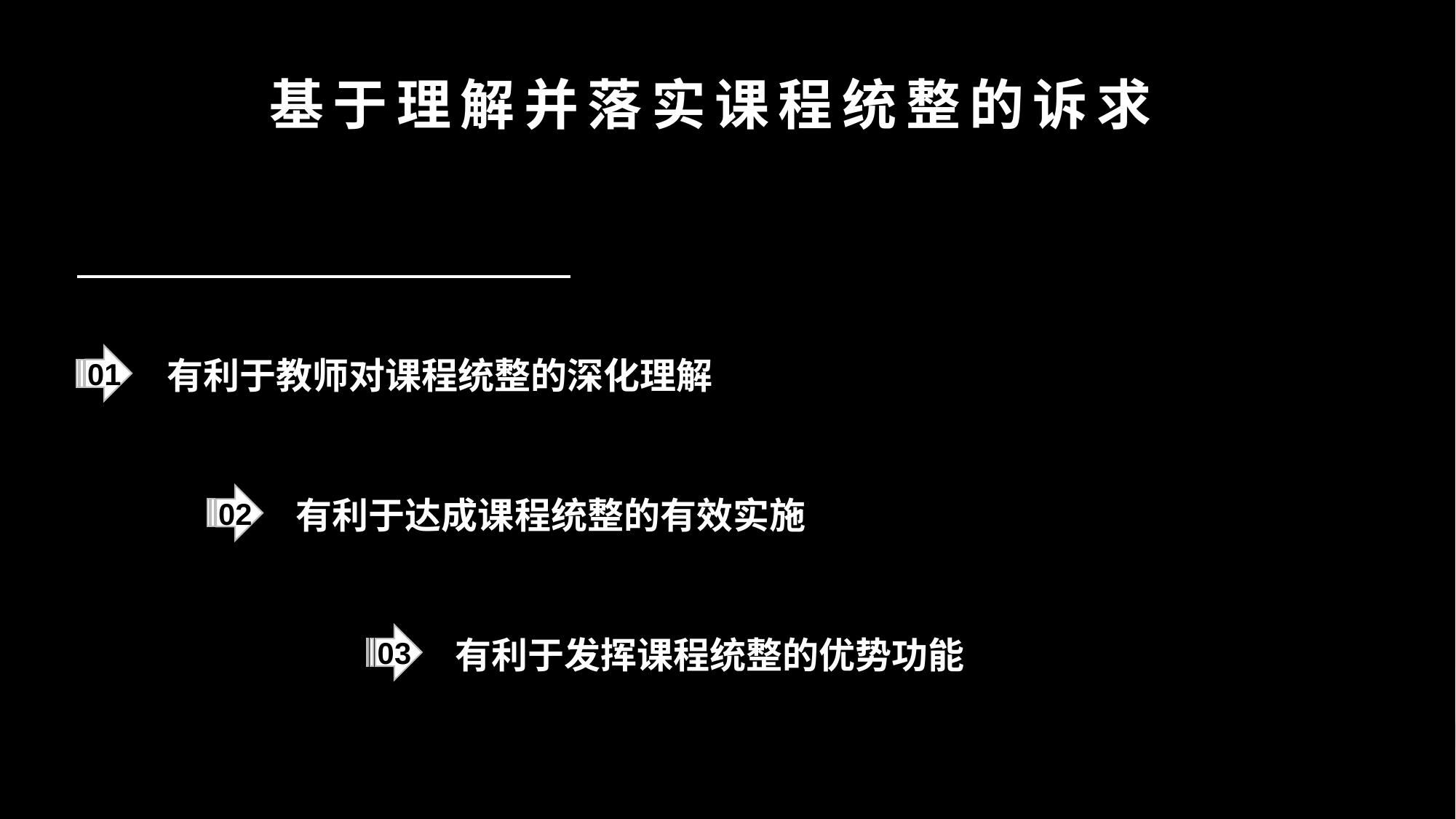

# 基于理解并落实课程统整的诉求
有利于教师对课程统整的深化理解

01
有利于达成课程统整的有效实施

02
有利于发挥课程统整的优势功能

03